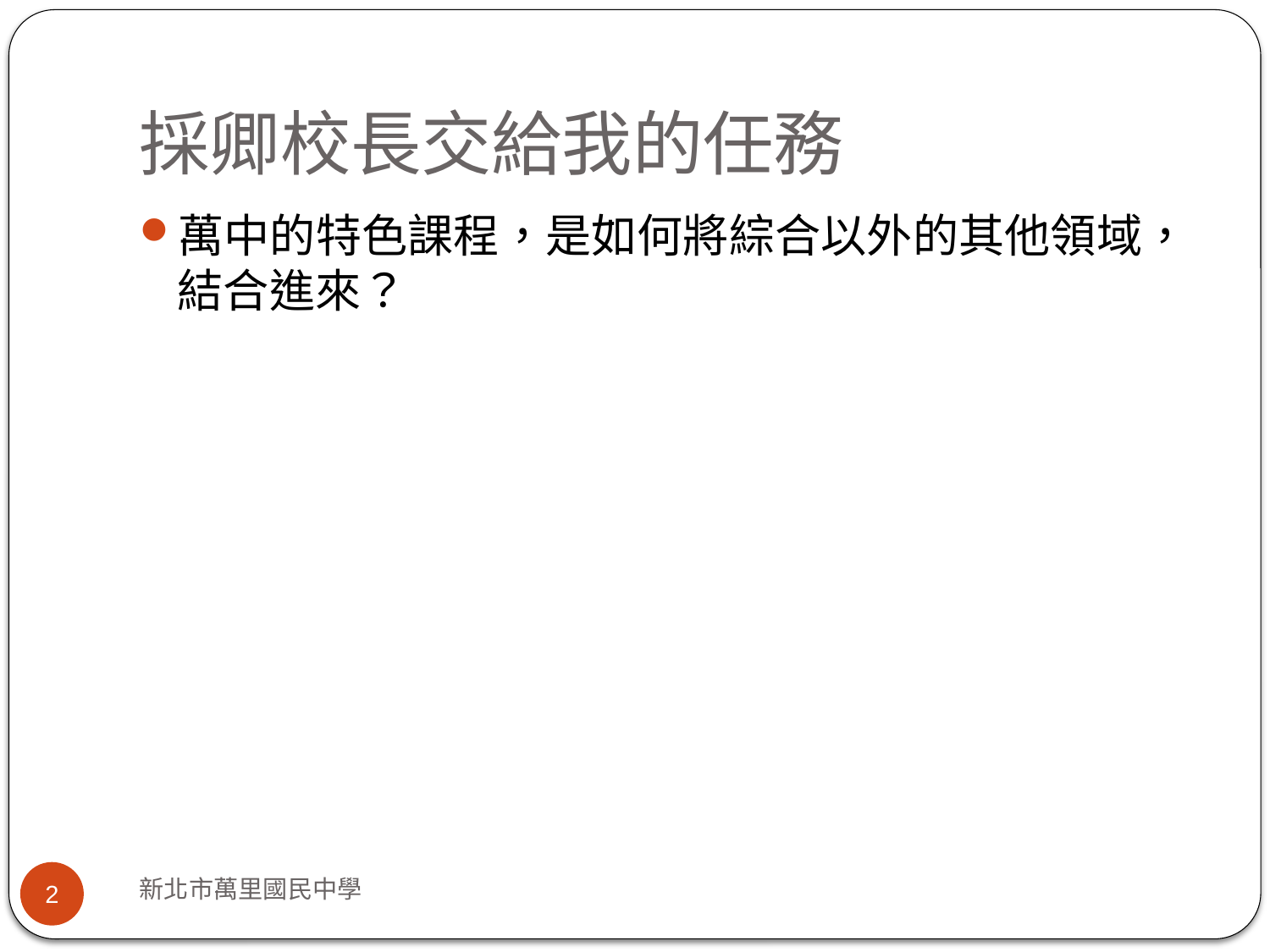

# 採卿校長交給我的任務
萬中的特色課程，是如何將綜合以外的其他領域，結合進來？
新北市萬里國民中學
2